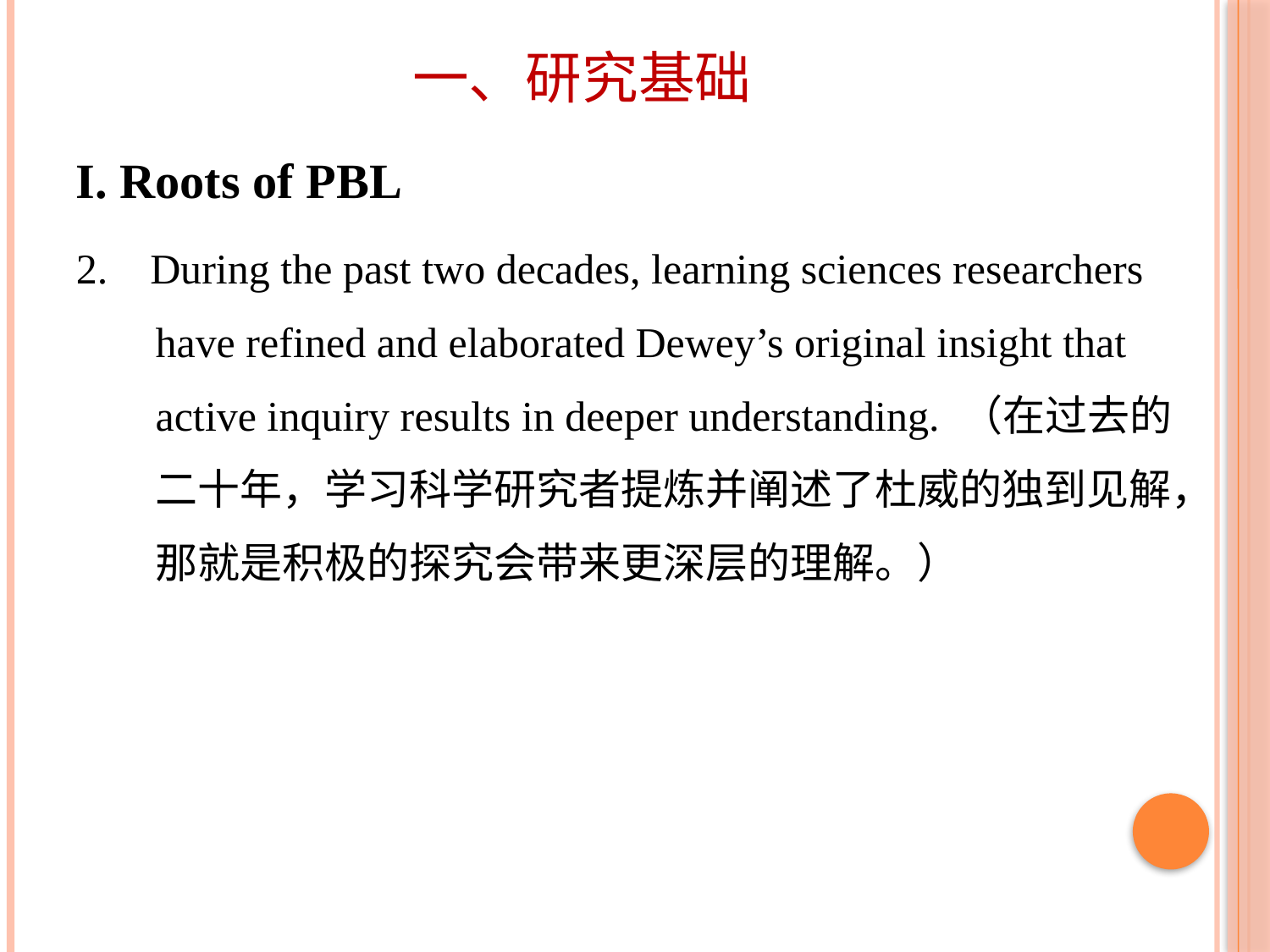

# 一、研究基础
I. Roots of PBL
2.    During the past two decades, learning sciences researchers have refined and elaborated Dewey’s original insight that active inquiry results in deeper understanding. （在过去的二十年，学习科学研究者提炼并阐述了杜威的独到见解，那就是积极的探究会带来更深层的理解。）